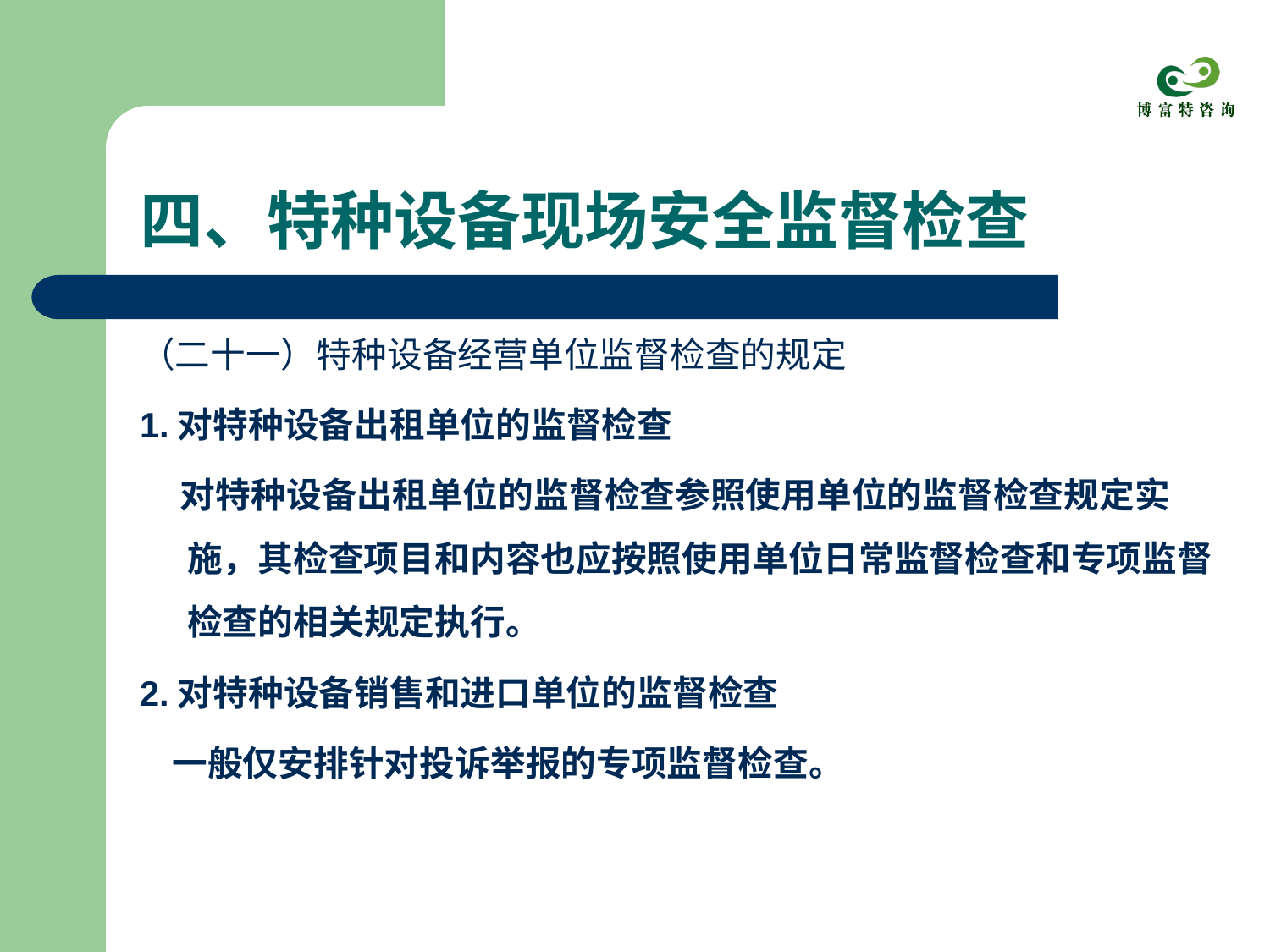

# 四、特种设备现场安全监督检查
（二十一）特种设备经营单位监督检查的规定
1.对特种设备出租单位的监督检查
    对特种设备出租单位的监督检查参照使用单位的监督检查规定实施，其检查项目和内容也应按照使用单位日常监督检查和专项监督检查的相关规定执行。
2.对特种设备销售和进口单位的监督检查
   一般仅安排针对投诉举报的专项监督检查。